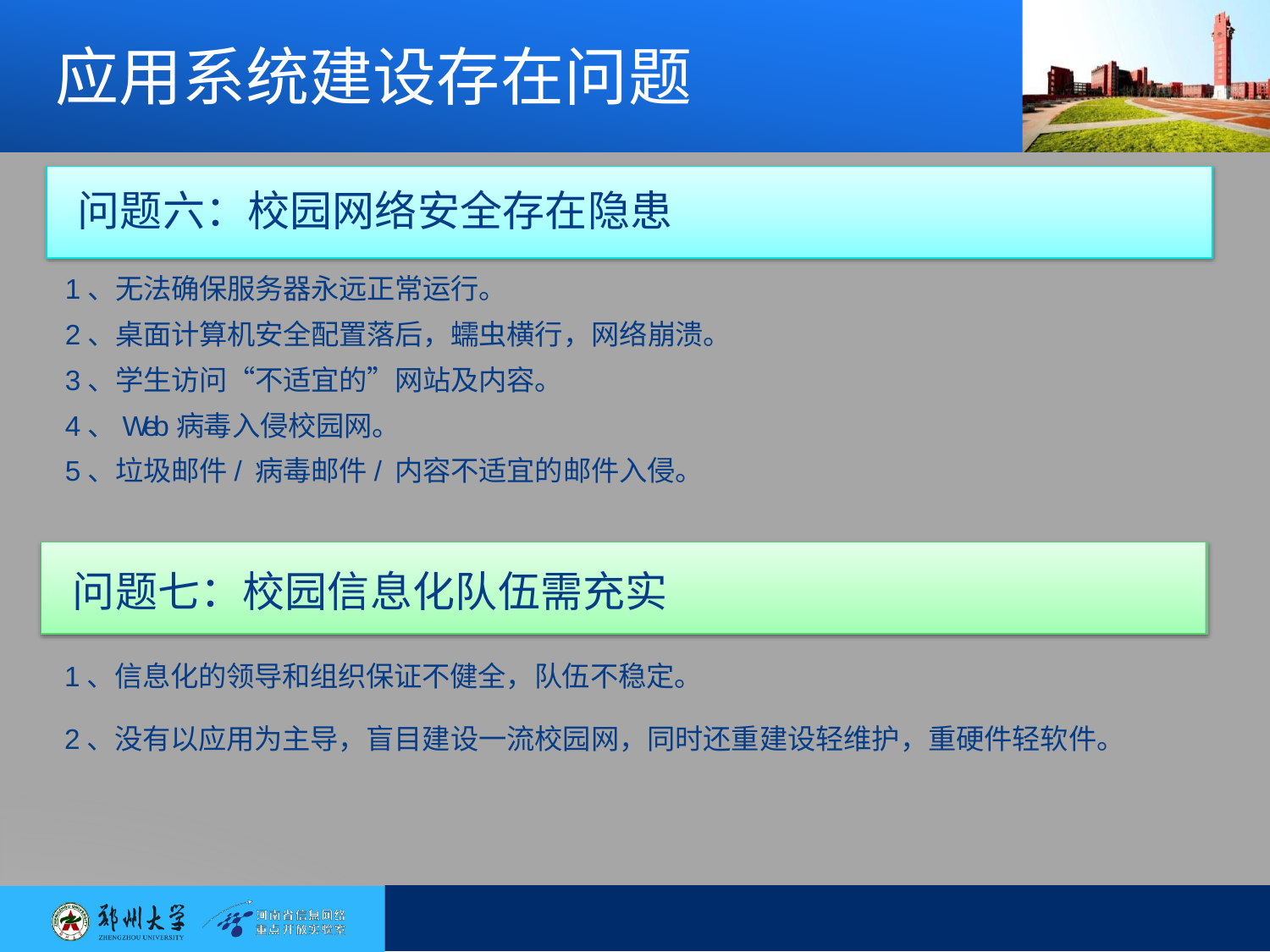

# 应用系统建设存在问题

问题六：校园网络安全存在隐患
1、无法确保服务器永远正常运行。

2、桌面计算机安全配置落后，蠕虫横行，网络崩溃。

3、学生访问“不适宜的”网站及内容。

4、Web病毒入侵校园网。

5、垃圾邮件/病毒邮件/内容不适宜的邮件入侵。

问题七：校园信息化队伍需充实

1、信息化的领导和组织保证不健全，队伍不稳定。

2、没有以应用为主导，盲目建设一流校园网，同时还重建设轻维护，重硬件轻软件。